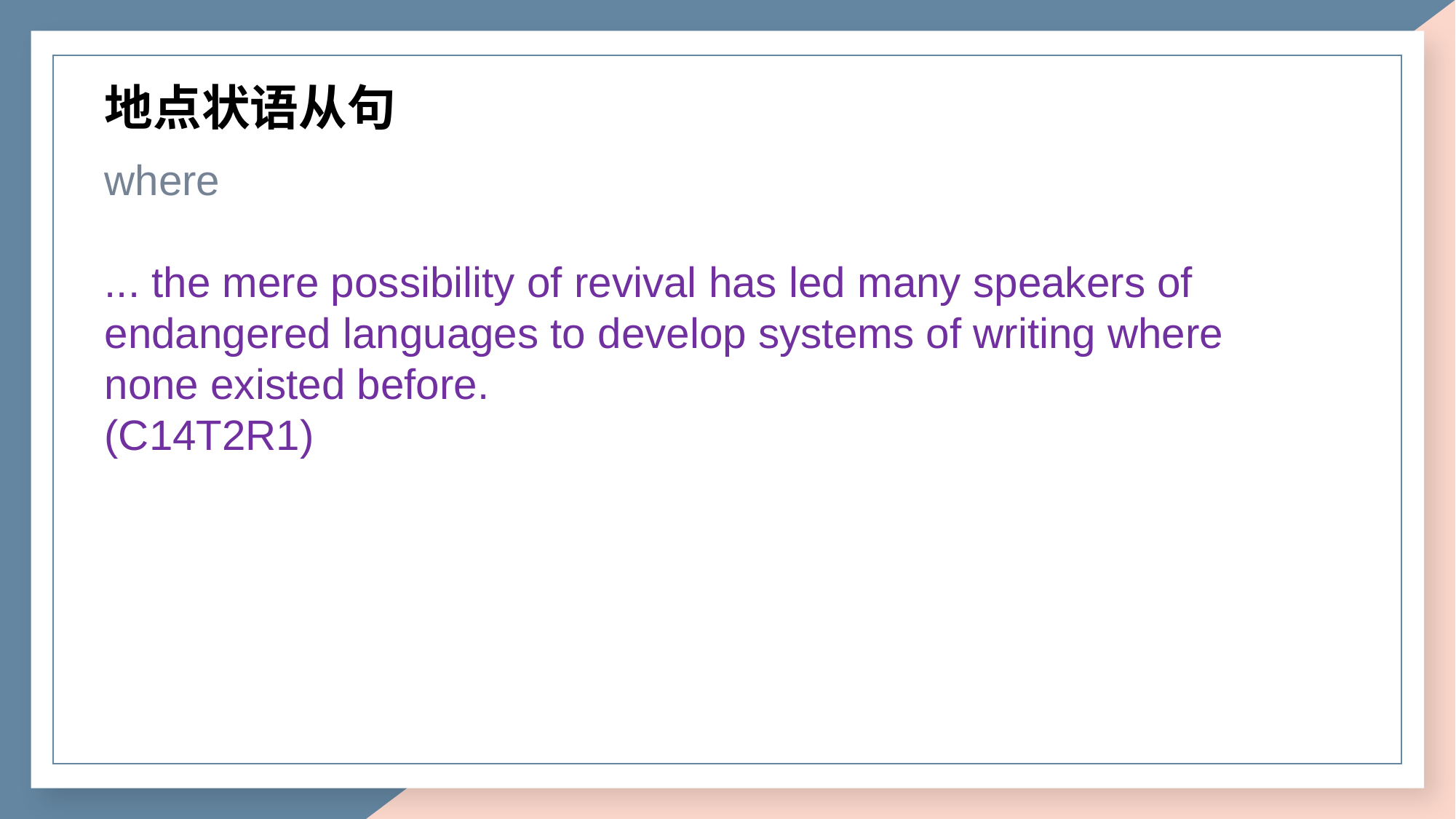

地点状语从句
where

... the mere possibility of revival has led many speakers of endangered languages to develop systems of writing where none existed before.
(C14T2R1)